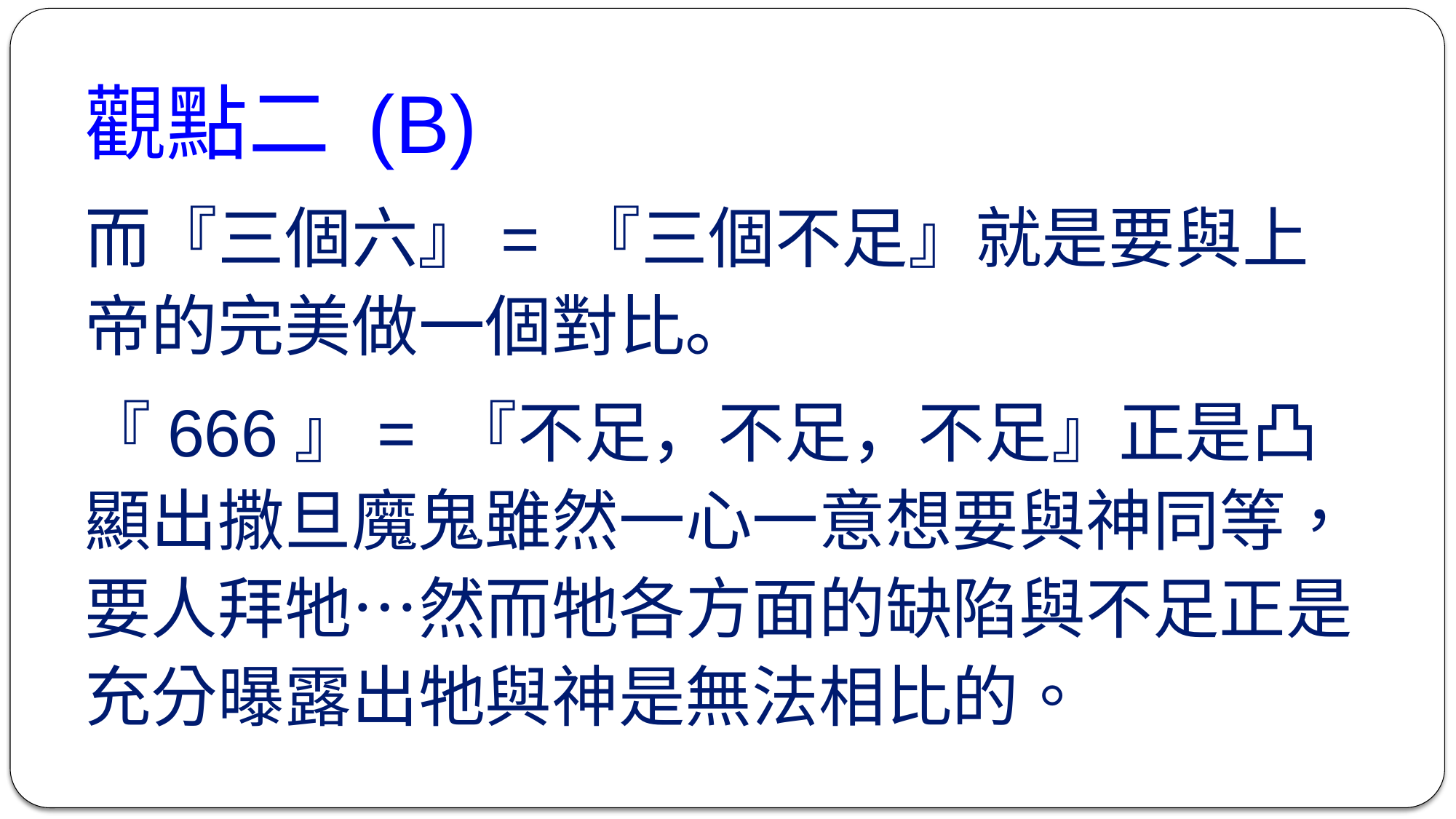

觀點二 (B)
而『三個六』= 『三個不足』就是要與上帝的完美做一個對比。
『666』= 『不足，不足，不足』正是凸顯出撒旦魔鬼雖然一心一意想要與神同等，要人拜牠…然而牠各方面的缺陷與不足正是充分曝露出牠與神是無法相比的。